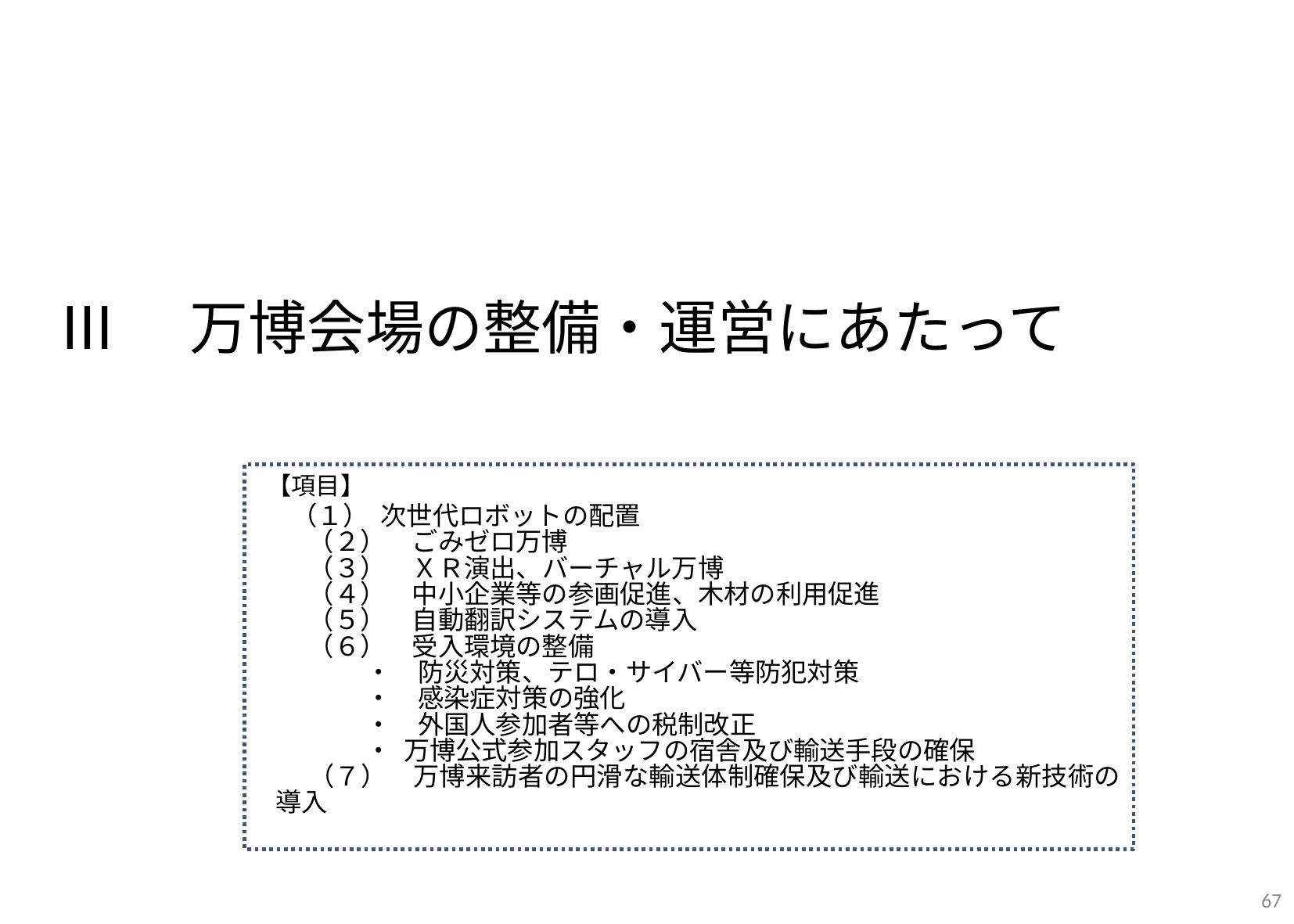

Ⅲ　万博会場の整備・運営にあたって
【項目】
（１）  次世代ロボットの配置
　　（２）　ごみゼロ万博
　　（３）　ＸＲ演出、バーチャル万博
　　（４）　中小企業等の参画促進、木材の利用促進
　　（５）　自動翻訳システムの導入
　　（６）　受入環境の整備
　　　 　・　防災対策、テロ・サイバー等防犯対策
　　　 　・　感染症対策の強化
　　　 　・　外国人参加者等への税制改正
　　　　 ・  万博公式参加スタッフの宿舎及び輸送手段の確保
　　（７）　万博来訪者の円滑な輸送体制確保及び輸送における新技術の導入

67